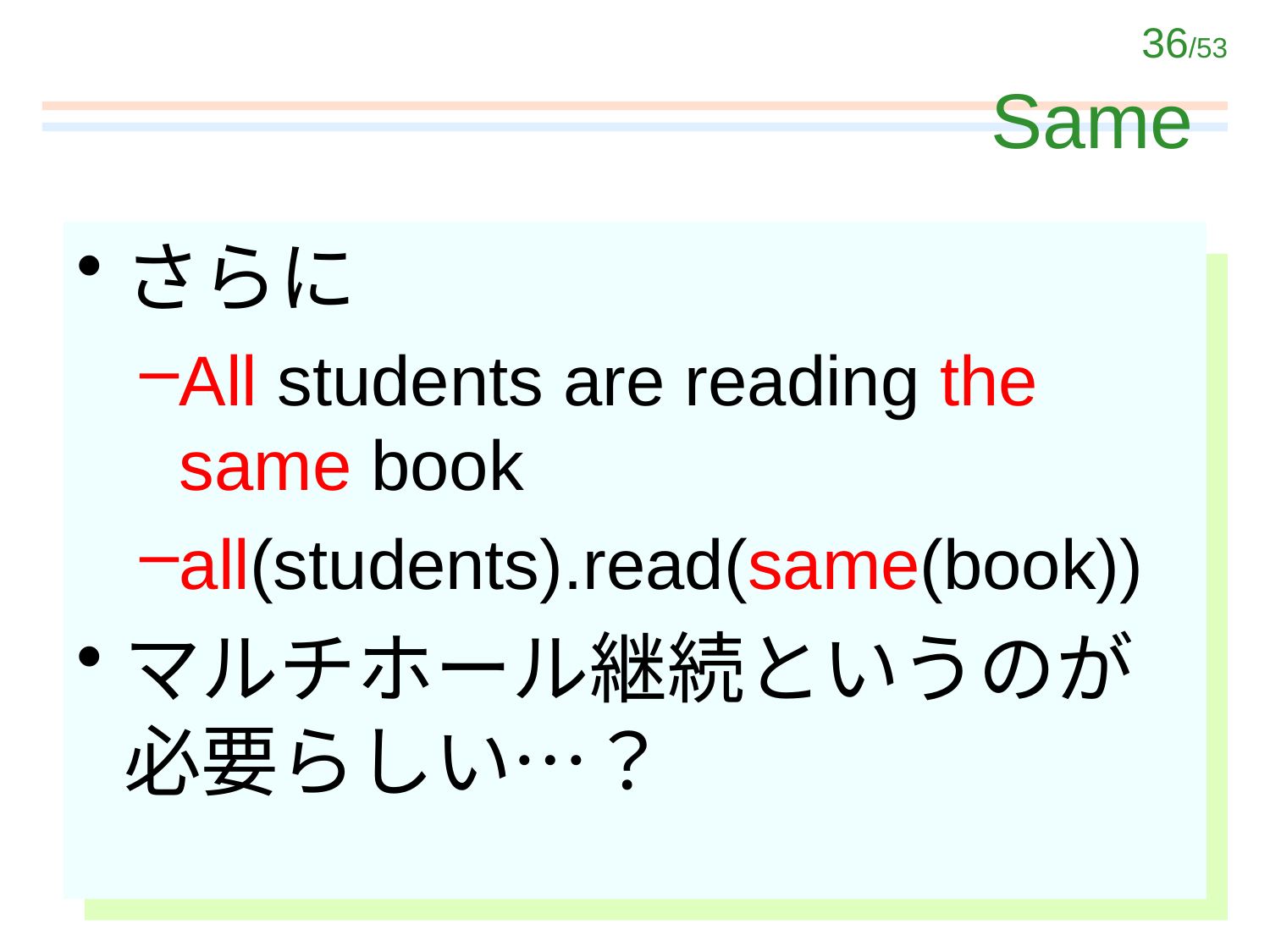

# Same
さらに
All students are reading the same book
all(students).read(same(book))
マルチホール継続というのが
必要らしい…？